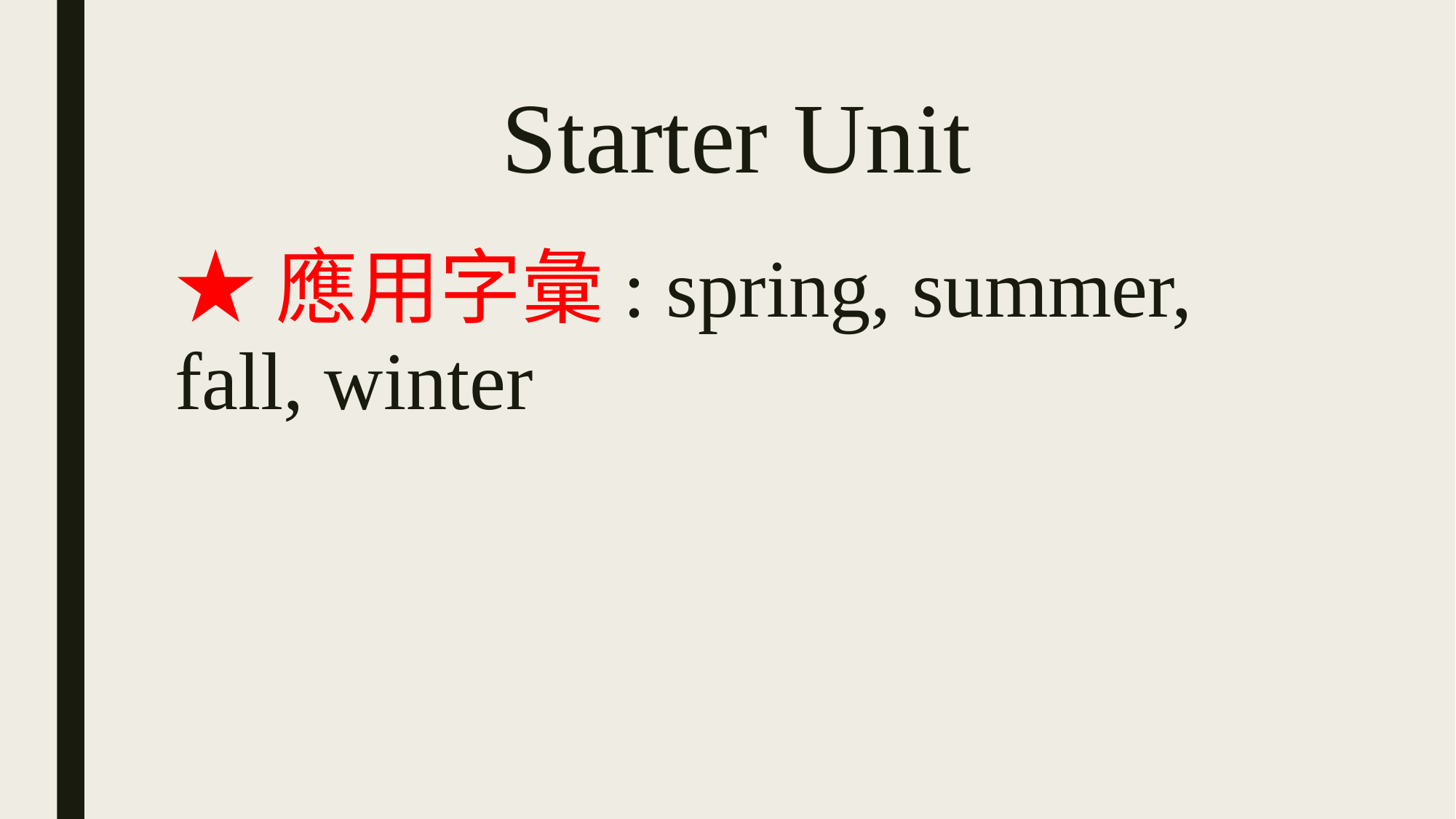

# Starter Unit
★應用字彙: spring, summer, fall, winter